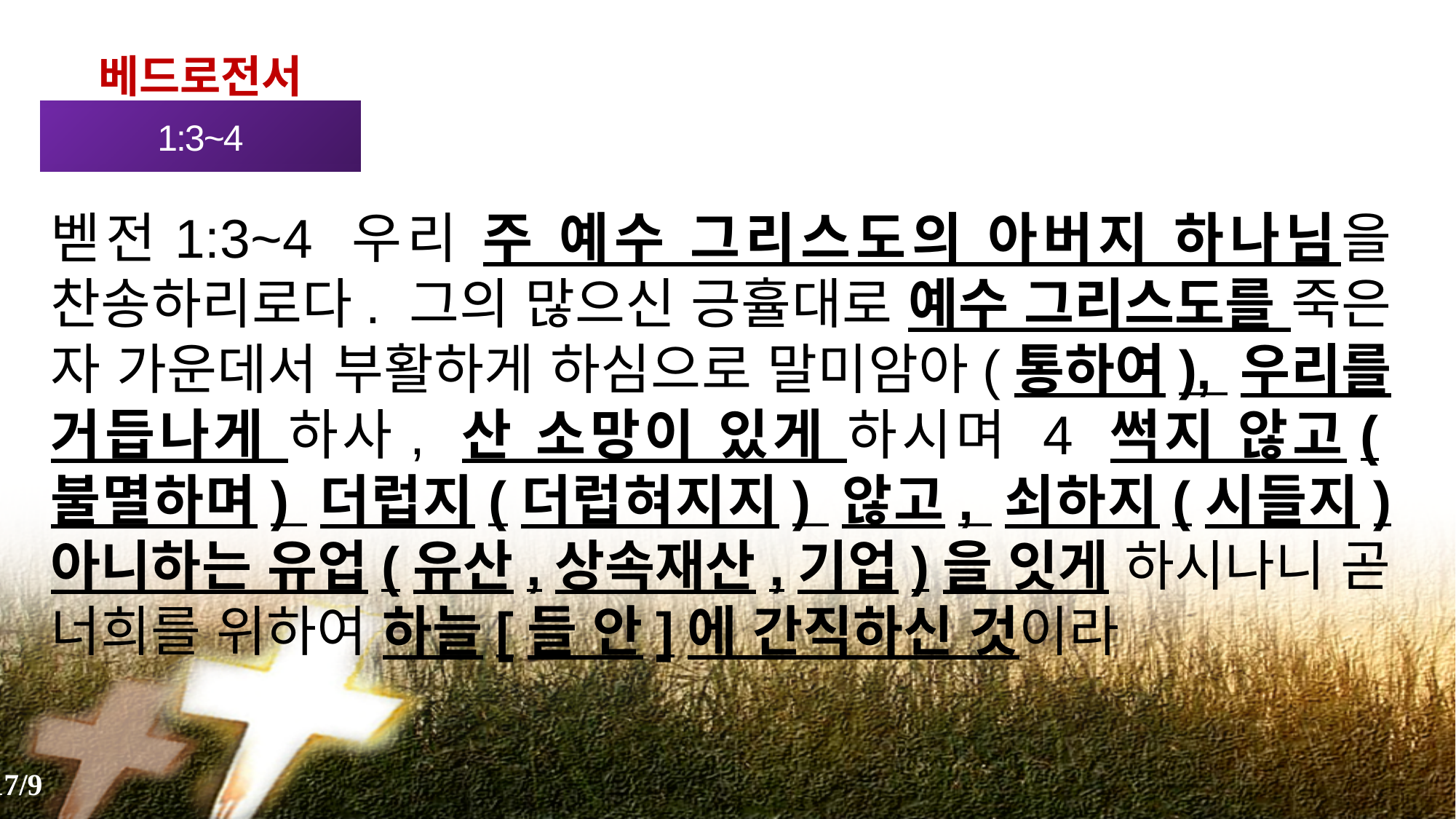

베드로전서

1:3~4
벧전1:3~4 우리 주 예수 그리스도의 아버지 하나님을 찬송하리로다. 그의 많으신 긍휼대로 예수 그리스도를 죽은 자 가운데서 부활하게 하심으로 말미암아(통하여), 우리를 거듭나게 하사, 산 소망이 있게 하시며 4 썩지 않고(불멸하며) 더럽지(더럽혀지지) 않고, 쇠하지(시들지) 아니하는 유업(유산,상속재산,기업)을 잇게 하시나니 곧 너희를 위하여 하늘[들 안]에 간직하신 것이라